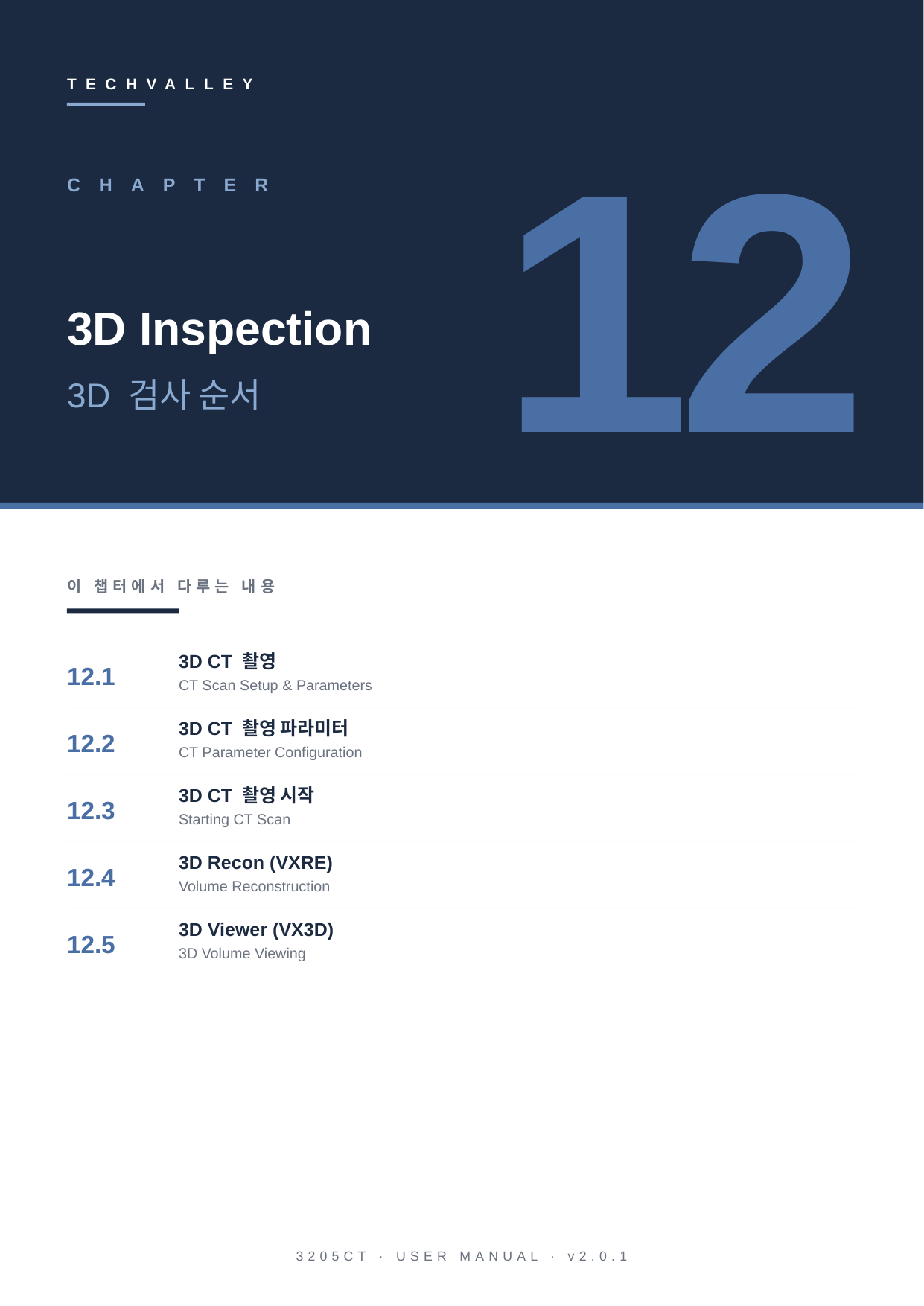

TECHVALLEY

12
CHAPTER
3D Inspection
3D 검사 순서

이 챕터에서 다루는 내용

12.1
3D CT 촬영
CT Scan Setup & Parameters

12.2
3D CT 촬영 파라미터
CT Parameter Configuration

12.3
3D CT 촬영 시작
Starting CT Scan

12.4
3D Recon (VXRE)
Volume Reconstruction

12.5
3D Viewer (VX3D)
3D Volume Viewing
3205CT · USER MANUAL · v2.0.1